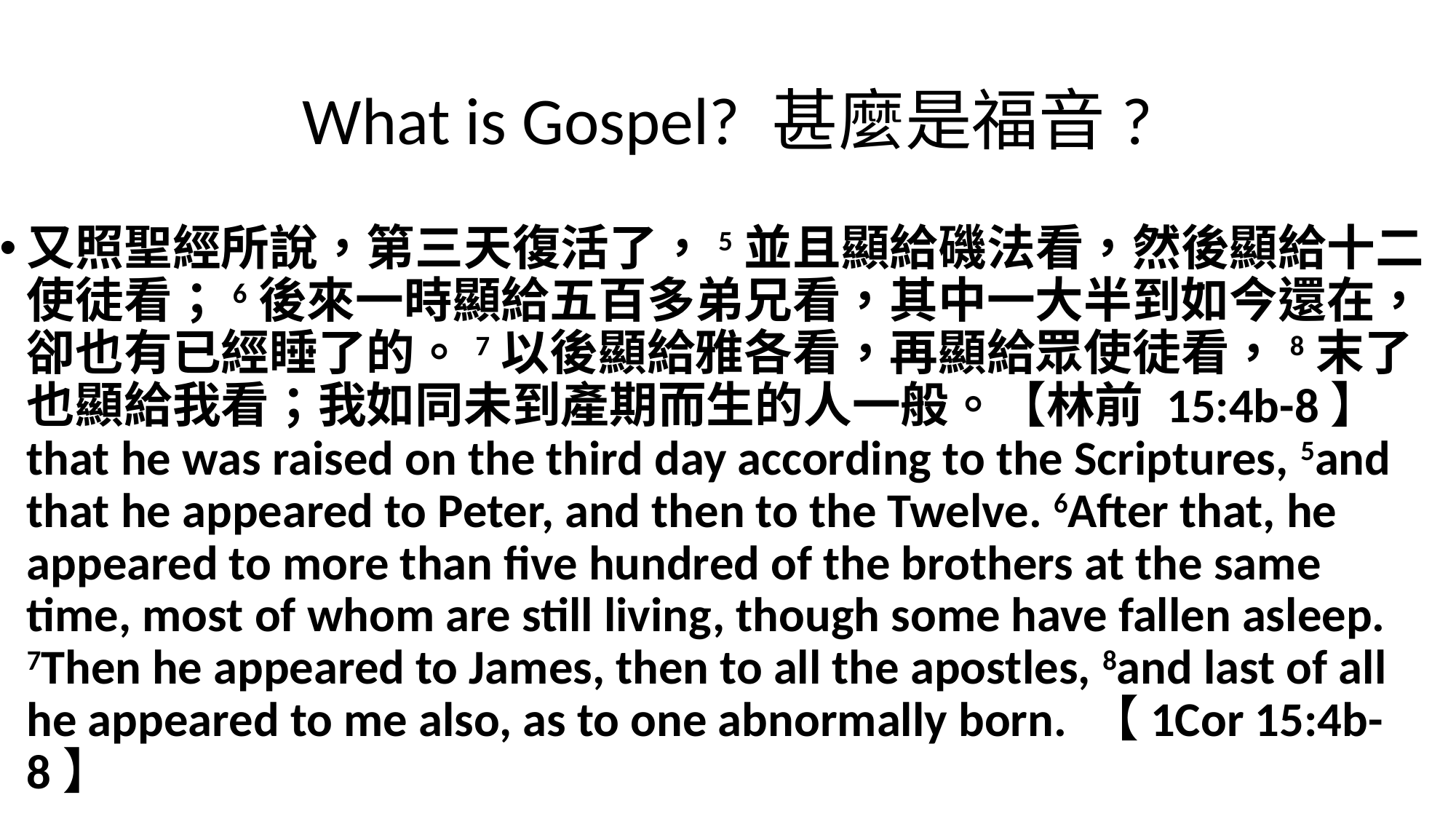

# What is Gospel? 甚麼是福音?
又照聖經所說，第三天復活了，5並且顯給磯法看，然後顯給十二使徒看；6後來一時顯給五百多弟兄看，其中一大半到如今還在，卻也有已經睡了的。7以後顯給雅各看，再顯給眾使徒看，8末了也顯給我看；我如同未到產期而生的人一般。【林前 15:4b-8】
that he was raised on the third day according to the Scriptures, 5and that he appeared to Peter, and then to the Twelve. 6After that, he appeared to more than five hundred of the brothers at the same time, most of whom are still living, though some have fallen asleep. 7Then he appeared to James, then to all the apostles, 8and last of all he appeared to me also, as to one abnormally born. 【1Cor 15:4b-8】